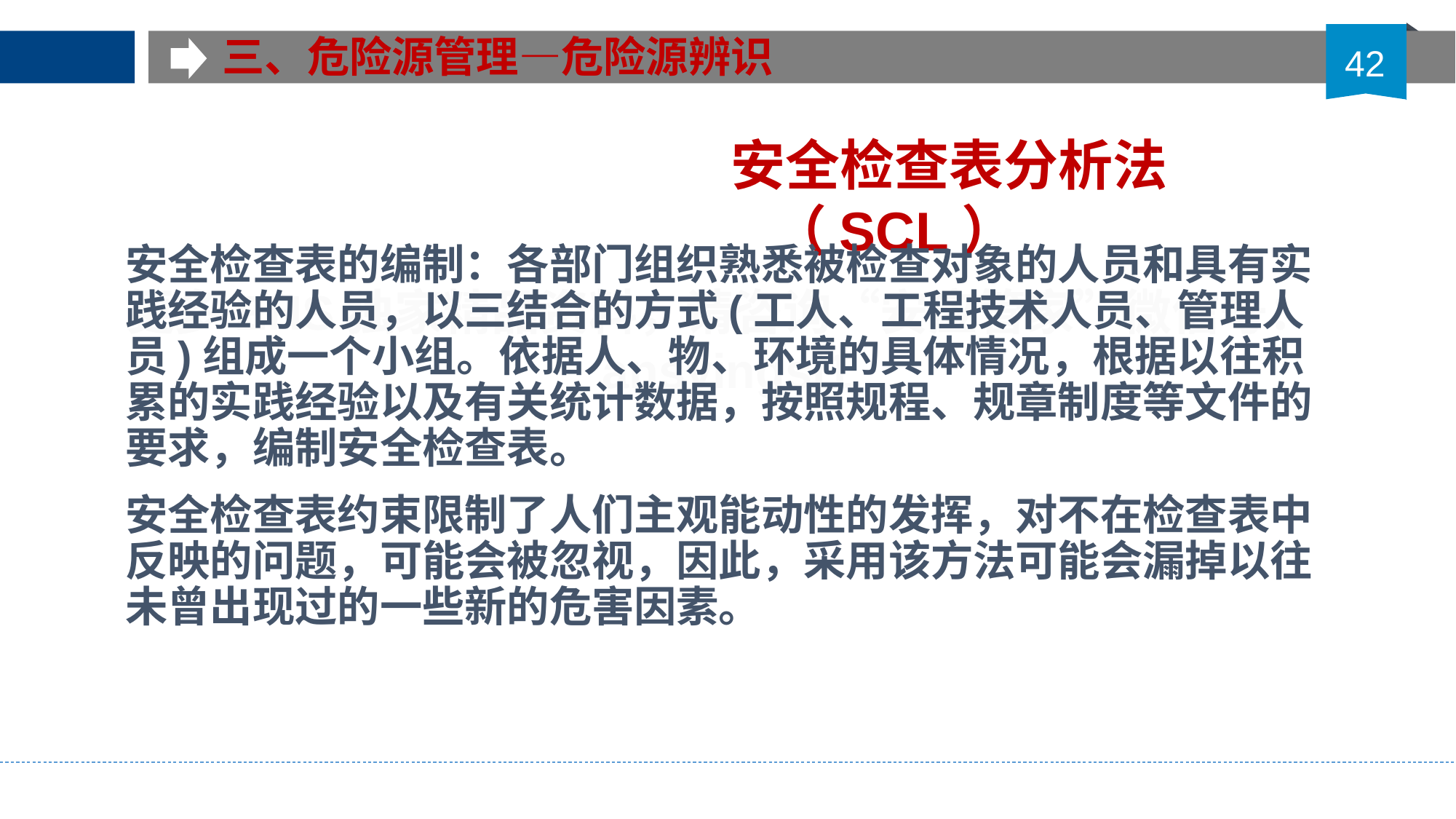

三、危险源管理—危险源辨识
42
安全检查表分析法（SCL）
安全检查表的编制：各部门组织熟悉被检查对象的人员和具有实践经验的人员，以三结合的方式(工人、工程技术人员、管理人员)组成一个小组。依据人、物、环境的具体情况，根据以往积累的实践经验以及有关统计数据，按照规程、规章制度等文件的要求，编制安全检查表。
安全检查表约束限制了人们主观能动性的发挥，对不在检查表中反映的问题，可能会被忽视，因此，采用该方法可能会漏掉以往未曾出现过的一些新的危害因素。